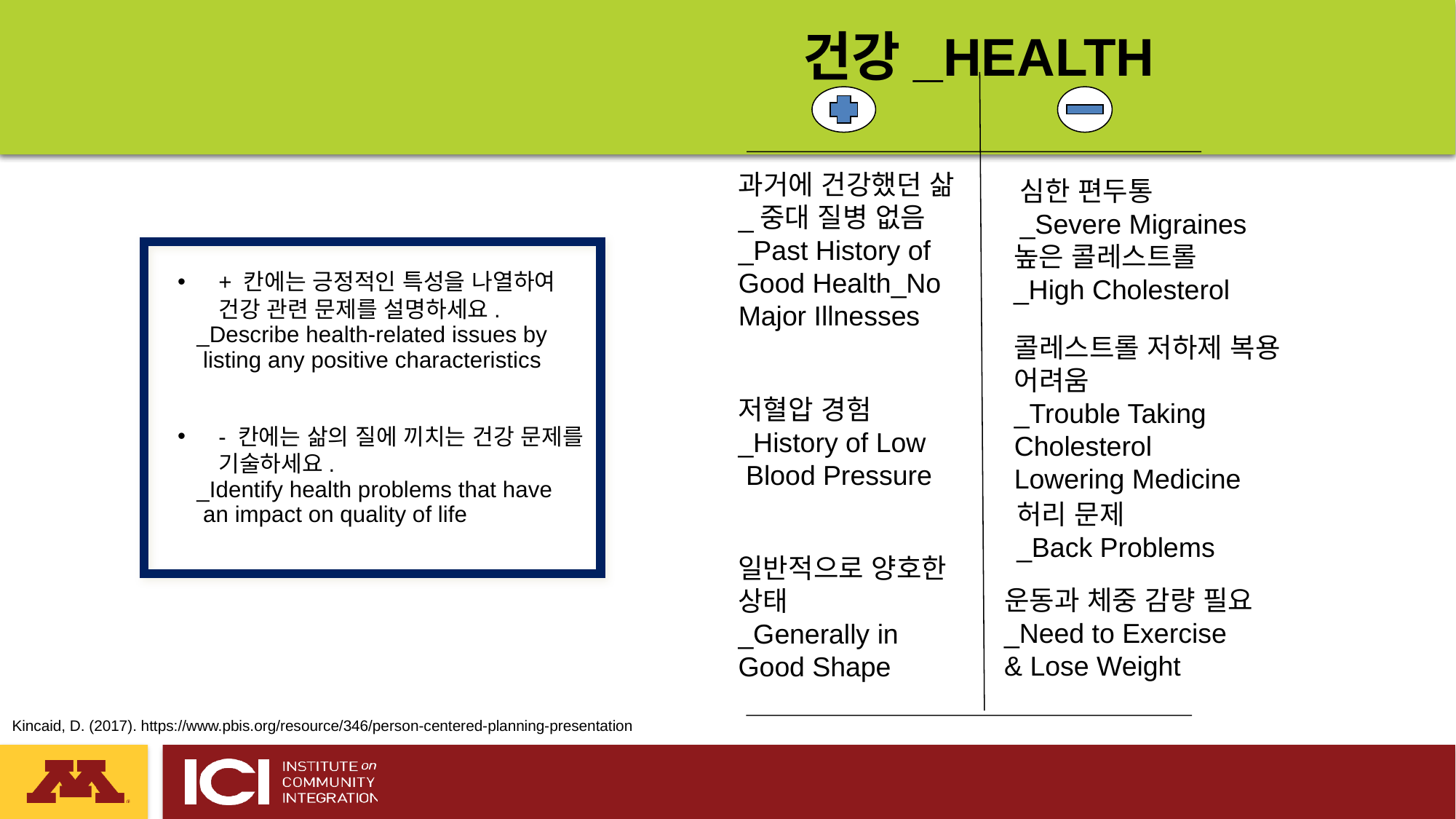

건강_HEALTH

과거에 건강했던 삶_중대 질병 없음
_Past History of
Good Health_No
Major Illnesses
심한 편두통
_Severe Migraines
높은 콜레스트롤
_High Cholesterol

+ 칸에는 긍정적인 특성을 나열하여 건강 관련 문제를 설명하세요.
   _Describe health-related issues by
    listing any positive characteristics

- 칸에는 삶의 질에 끼치는 건강 문제를 기술하세요.
   _Identify health problems that have
    an impact on quality of life

콜레스트롤 저하제 복용 어려움
_Trouble Taking Cholesterol
Lowering Medicine
저혈압 경험
_History of Low
 Blood Pressure
허리 문제
_Back Problems
일반적으로 양호한 상태
_Generally in Good Shape
운동과 체중 감량 필요
_Need to Exercise
& Lose Weight
Kincaid, D. (2017). https://www.pbis.org/resource/346/person-centered-planning-presentation